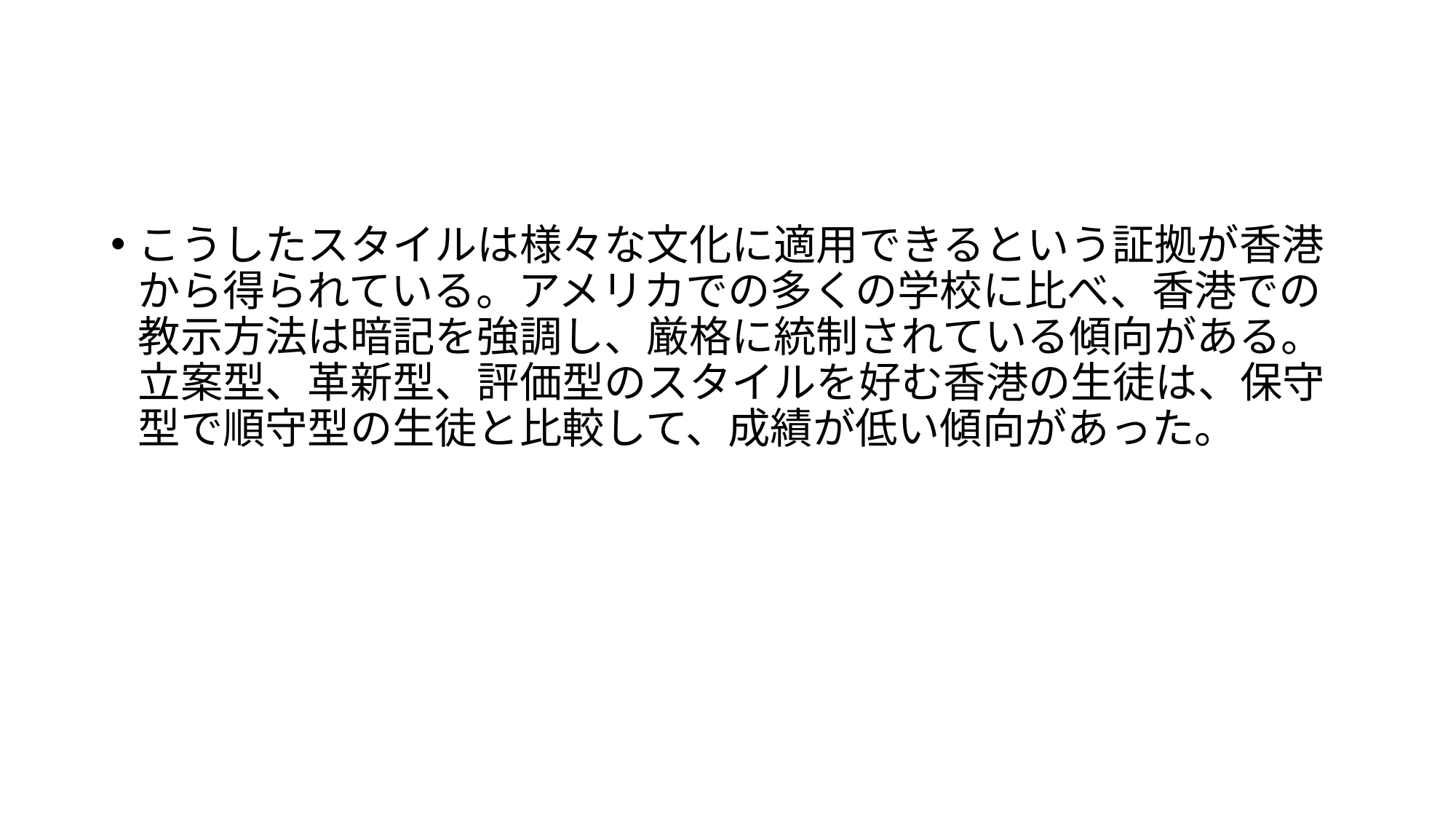

#
こうしたスタイルは様々な文化に適用できるという証拠が香港から得られている。アメリカでの多くの学校に比べ、香港での教示方法は暗記を強調し、厳格に統制されている傾向がある。立案型、革新型、評価型のスタイルを好む香港の生徒は、保守型で順守型の生徒と比較して、成績が低い傾向があった。